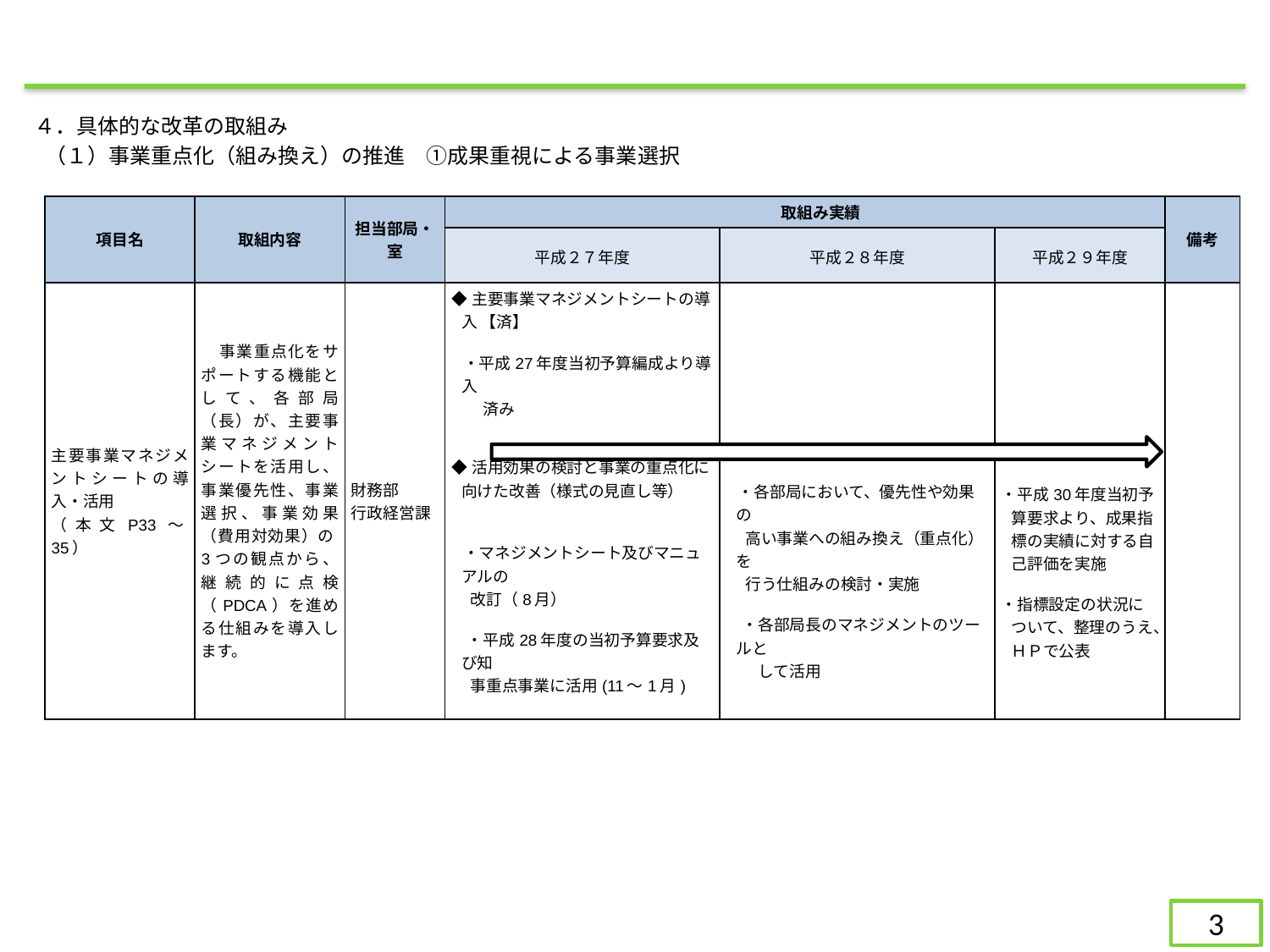

４．具体的な改革の取組み
（１）事業重点化（組み換え）の推進　①成果重視による事業選択
| 項目名 | 取組内容 | 担当部局・室 | 取組み実績 |  |  | 備考 |
| --- | --- | --- | --- | --- | --- | --- |
|  |  |  | 平成２７年度 | 平成２８年度 | 平成２９年度 |  |
| 主要事業マネジメントシートの導入・活用 （本文P33～35） | 事業重点化をサポートする機能として、各部局（長）が、主要事業マネジメントシートを活用し、事業優先性、事業選択、事業効果（費用対効果）の3つの観点から、継続的に点検（PDCA）を進める仕組みを導入します。 | 財務部 行政経営課 | ◆主要事業マネジメントシートの導入 【済】 ・平成27年度当初予算編成より導入 　　済み ◆活用効果の検討と事業の重点化に向けた改善（様式の見直し等） ・マネジメントシート及びマニュアルの 改訂（8月） 　・平成28年度の当初予算要求及び知 事重点事業に活用(11～1月) | ・各部局において、優先性や効果の 高い事業への組み換え（重点化）を 行う仕組みの検討・実施 　・各部局長のマネジメントのツールと　　 　　して活用 | ・平成30年度当初予算要求より、成果指標の実績に対する自己評価を実施 ・指標設定の状況について、整理のうえ、ＨＰで公表 |  |

3